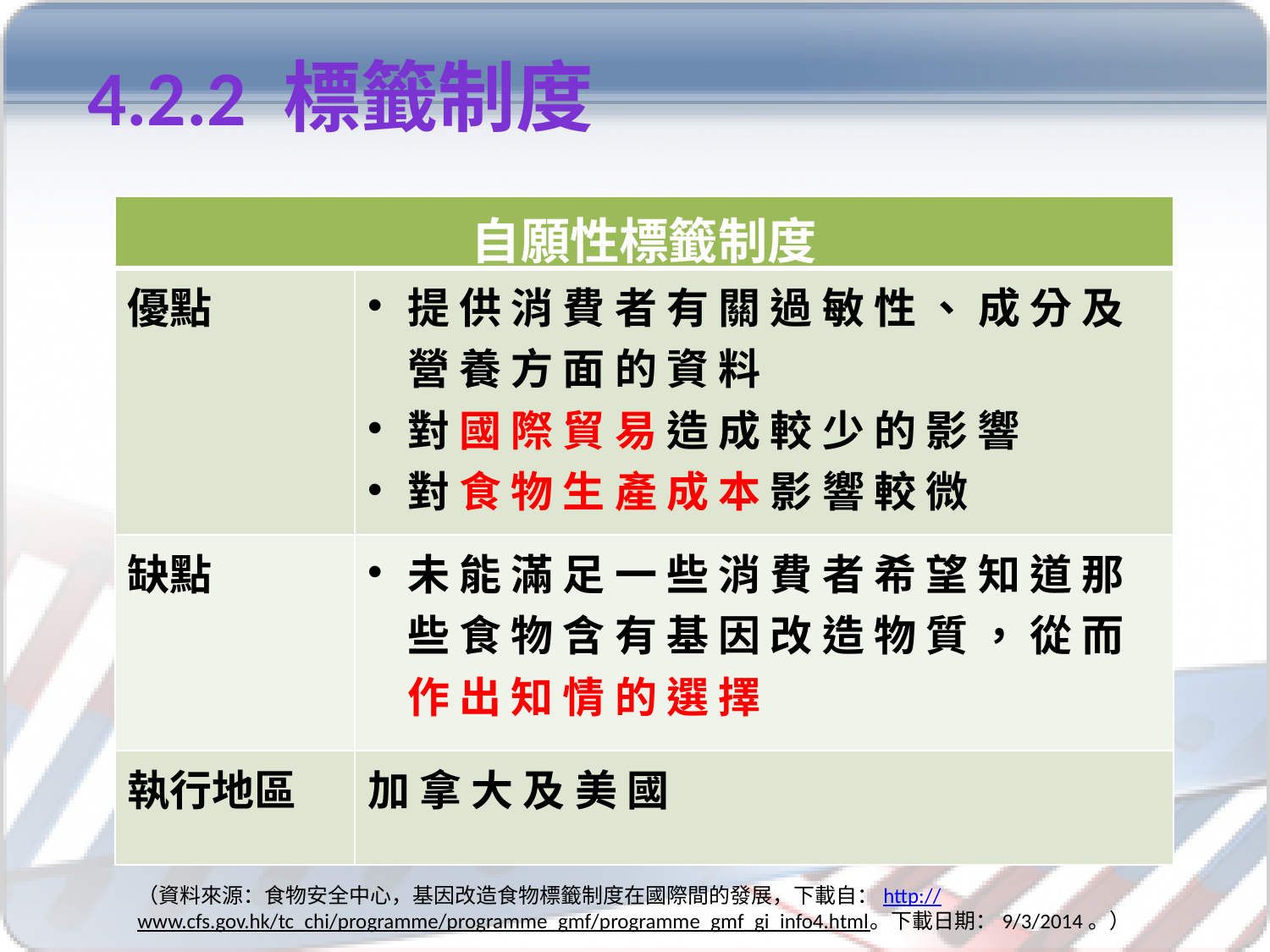

4.2.2 標籤制度
| 自願性標籤制度 |  |
| --- | --- |
| 優點 | 提 供 消 費 者 有 關 過 敏 性 、 成 分 及 營 養 方 面 的 資 料 對 國 際 貿 易 造 成 較 少 的 影 響 對 食 物 生 產 成 本 影 響 較 微 |
| 缺點 | 未 能 滿 足 一 些 消 費 者 希 望 知 道 那 些 食 物 含 有 基 因 改 造 物 質 ， 從 而 作 出 知 情 的 選 擇 |
| 執行地區 | 加 拿 大 及 美 國 |
（資料來源：食物安全中心，基因改造食物標籤制度在國際間的發展，下載自：http://www.cfs.gov.hk/tc_chi/programme/programme_gmf/programme_gmf_gi_info4.html。下載日期：9/3/2014。）